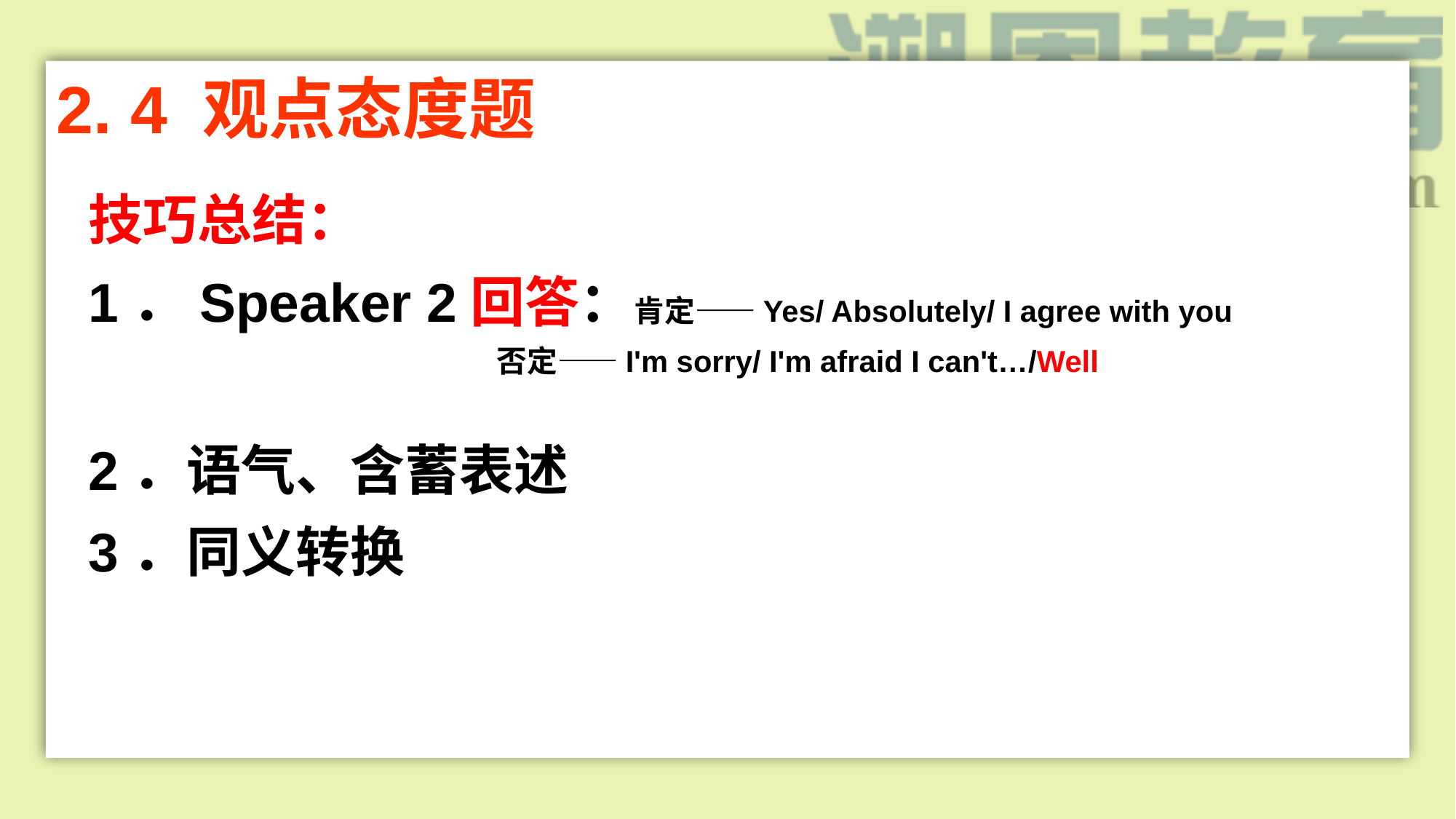

2. 4 观点态度题

技巧总结：
1．Speaker 2回答：肯定——Yes/ Absolutely/ I agree with you
                                                          否定——I'm sorry/ I'm afraid I can't…/Well

2．语气、含蓄表述
3．同义转换